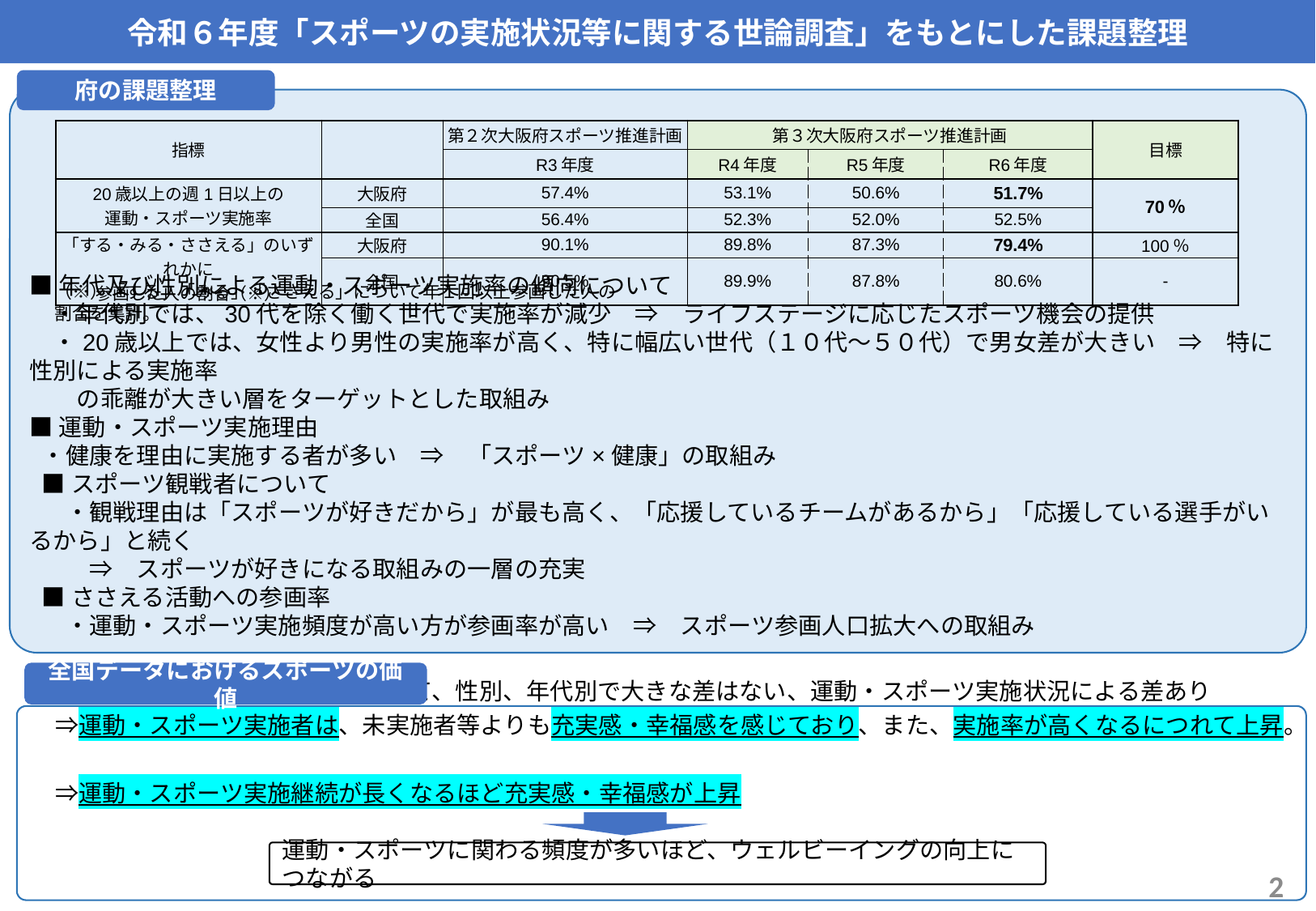

令和６年度「スポーツの実施状況等に関する世論調査」をもとにした課題整理
府の課題整理

■年代及び性別による運動・スポーツ実施率の傾向について
　・年代別では、30代を除く働く世代で実施率が減少　⇒　ライフステージに応じたスポーツ機会の提供
　・20歳以上では、女性より男性の実施率が高く、特に幅広い世代（１０代～５０代）で男女差が大きい　⇒　特に性別による実施率
　　の乖離が大きい層をターゲットとした取組み
■運動・スポーツ実施理由
・健康を理由に実施する者が多い　⇒　「スポーツ×健康」の取組み
■スポーツ観戦者について
　・観戦理由は「スポーツが好きだから」が最も高く、「応援しているチームがあるから」「応援している選手がいるから」と続く
　　⇒　スポーツが好きになる取組みの一層の充実
■ささえる活動への参画率
　・運動・スポーツ実施頻度が高い方が参画率が高い　⇒　スポーツ参画人口拡大への取組み
| 指標 |  | 第２次大阪府スポーツ推進計画 | 第３次大阪府スポーツ推進計画 |  |  | 目標 |
| --- | --- | --- | --- | --- | --- | --- |
|  |  | R3年度 | R4年度 | R5年度 | R6年度 |  |
| 20歳以上の週1日以上の 運動・スポーツ実施率 | 大阪府 | 57.4% | 53.1% | 50.6% | 51.7% | 70％ |
|  | 全国 | 56.4% | 52.3% | 52.0% | 52.5% |  |
| 「する・みる・ささえる」のいずれかに 参画した人の割合（※） | 大阪府 | 90.1% | 89.8% | 87.3% | 79.4% | 100％ |
|  | 全国 | 90.5% | 89.9% | 87.8% | 80.6% | - |
（※）「する」「みる」「ささえる」について年１回以上参画した人の割合を集計。
全国データにおけるスポーツの価値
・自身の充実感および幸福感について、性別、年代別で大きな差はない、運動・スポーツ実施状況による差あり
　⇒運動・スポーツ実施者は、未実施者等よりも充実感・幸福感を感じており、また、実施率が高くなるにつれて上昇。
　⇒運動・スポーツ実施継続が長くなるほど充実感・幸福感が上昇

運動・スポーツに関わる頻度が多いほど、ウェルビーイングの向上につながる
2